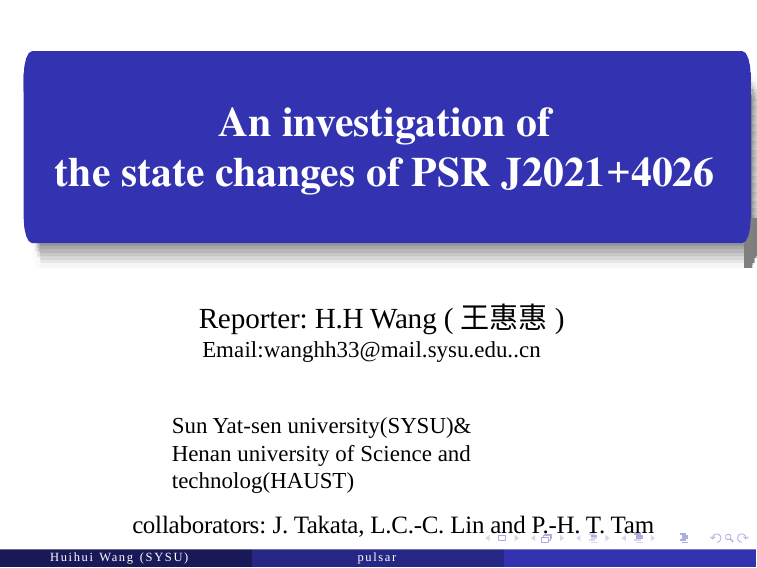

An investigation of
the state changes of PSR J2021+4026
Reporter: H.H Wang (王惠惠)

     Email:wanghh33@mail.sysu.edu..cn
Sun Yat-sen university(SYSU)&
Henan university of Science and technolog(HAUST)
collaborators: J. Takata, L.C.-C. Lin and P.-H. T. Tam

pulsar
Huihui Wang (SYSU)